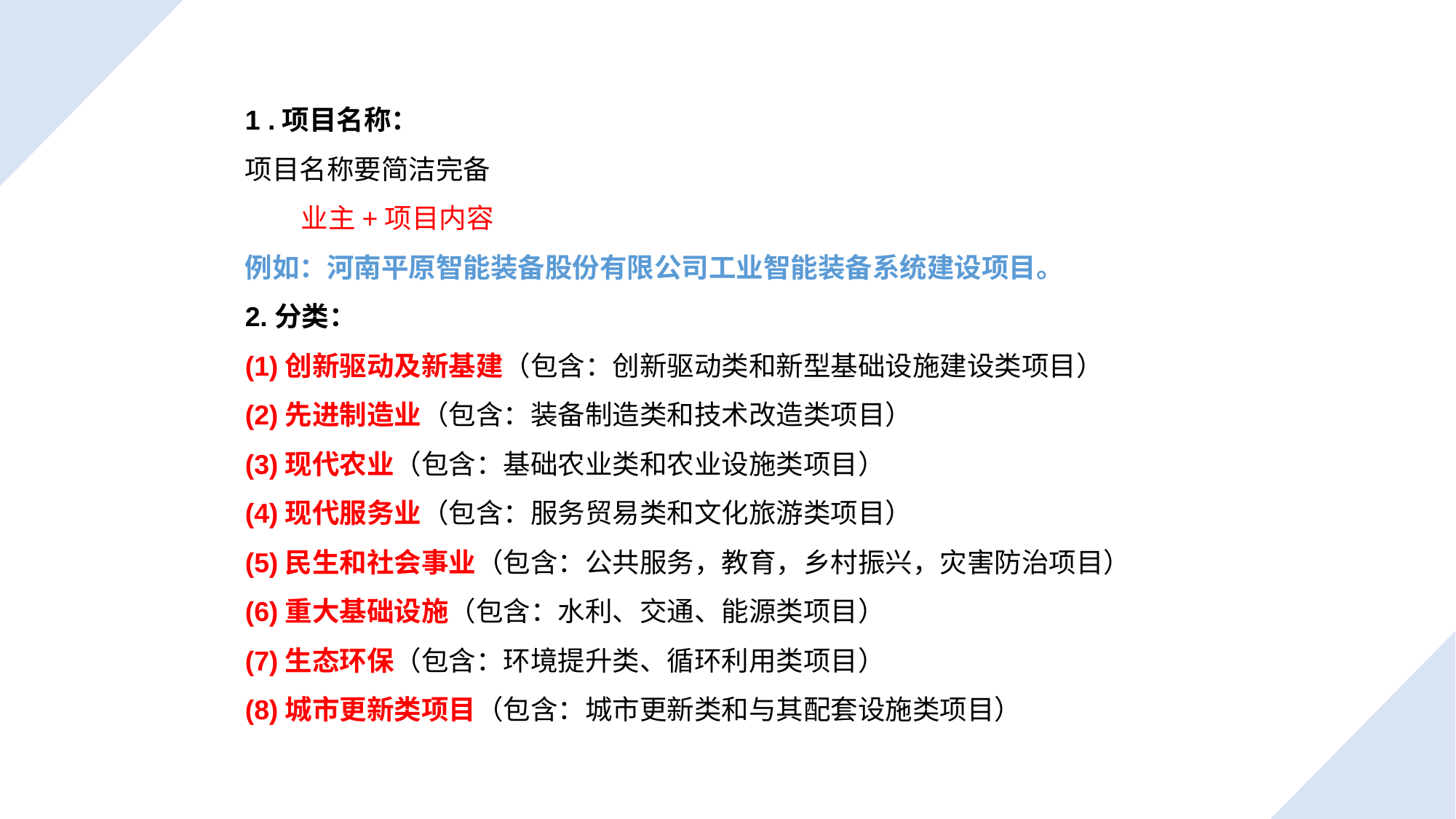

1 .项目名称：
项目名称要简洁完备
        业主+项目内容
例如：河南平原智能装备股份有限公司工业智能装备系统建设项目。
2.分类：
(1)创新驱动及新基建（包含：创新驱动类和新型基础设施建设类项目）
(2)先进制造业（包含：装备制造类和技术改造类项目）
(3)现代农业（包含：基础农业类和农业设施类项目）
(4)现代服务业（包含：服务贸易类和文化旅游类项目）
(5)民生和社会事业（包含：公共服务，教育，乡村振兴，灾害防治项目）
(6)重大基础设施（包含：水利、交通、能源类项目）
(7)生态环保（包含：环境提升类、循环利用类项目）
(8)城市更新类项目（包含：城市更新类和与其配套设施类项目）